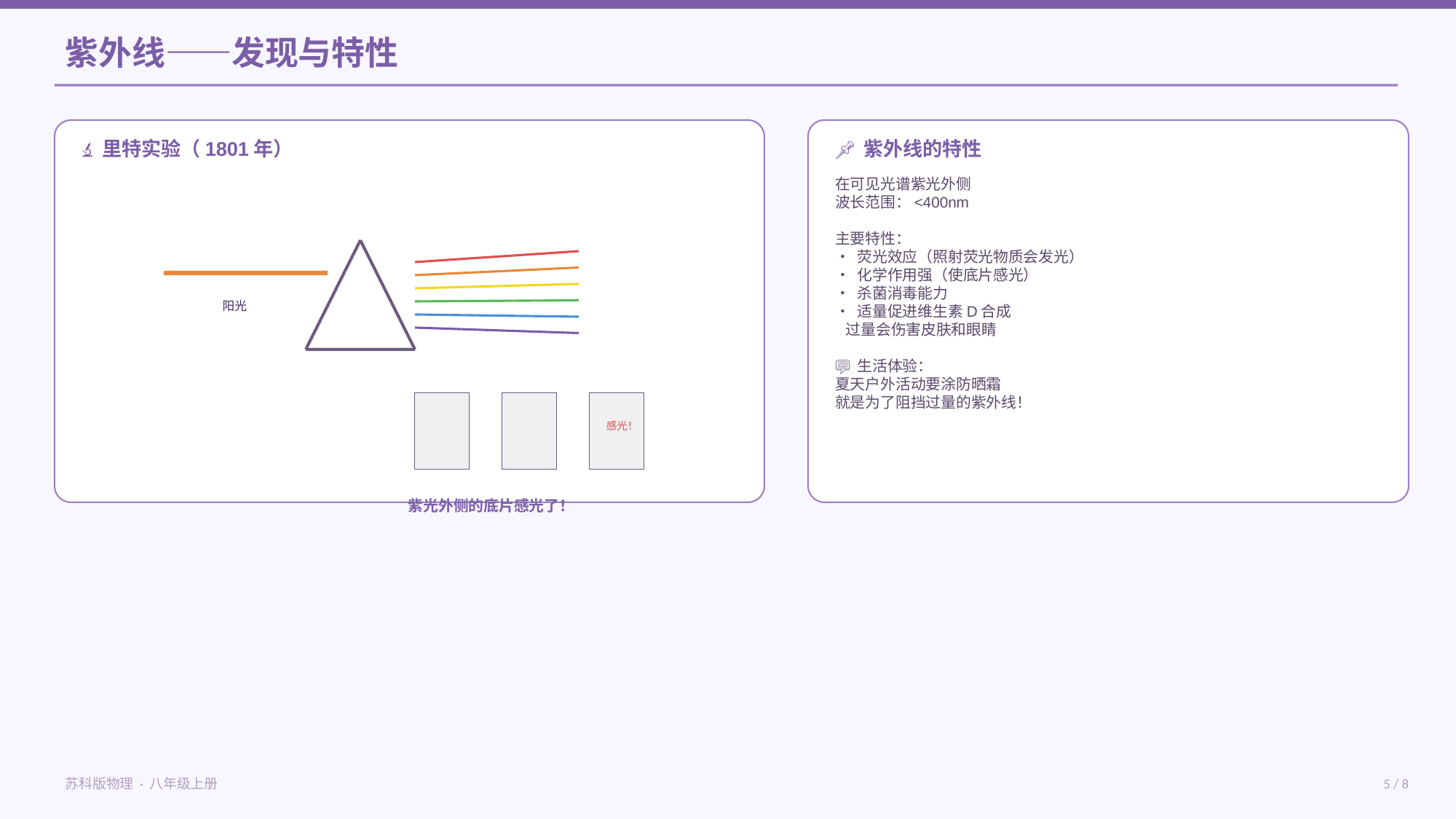

紫外线——发现与特性

🔬 里特实验（1801年）
📌 紫外线的特性
在可见光谱紫光外侧
波长范围：<400nm

主要特性：
• 荧光效应（照射荧光物质会发光）
• 化学作用强（使底片感光）
• 杀菌消毒能力
• 适量促进维生素D合成
  过量会伤害皮肤和眼睛

💬 生活体验：
夏天户外活动要涂防晒霜
就是为了阻挡过量的紫外线！

阳光

感光！
紫光外侧的底片感光了！
苏科版物理 · 八年级上册
5 / 8